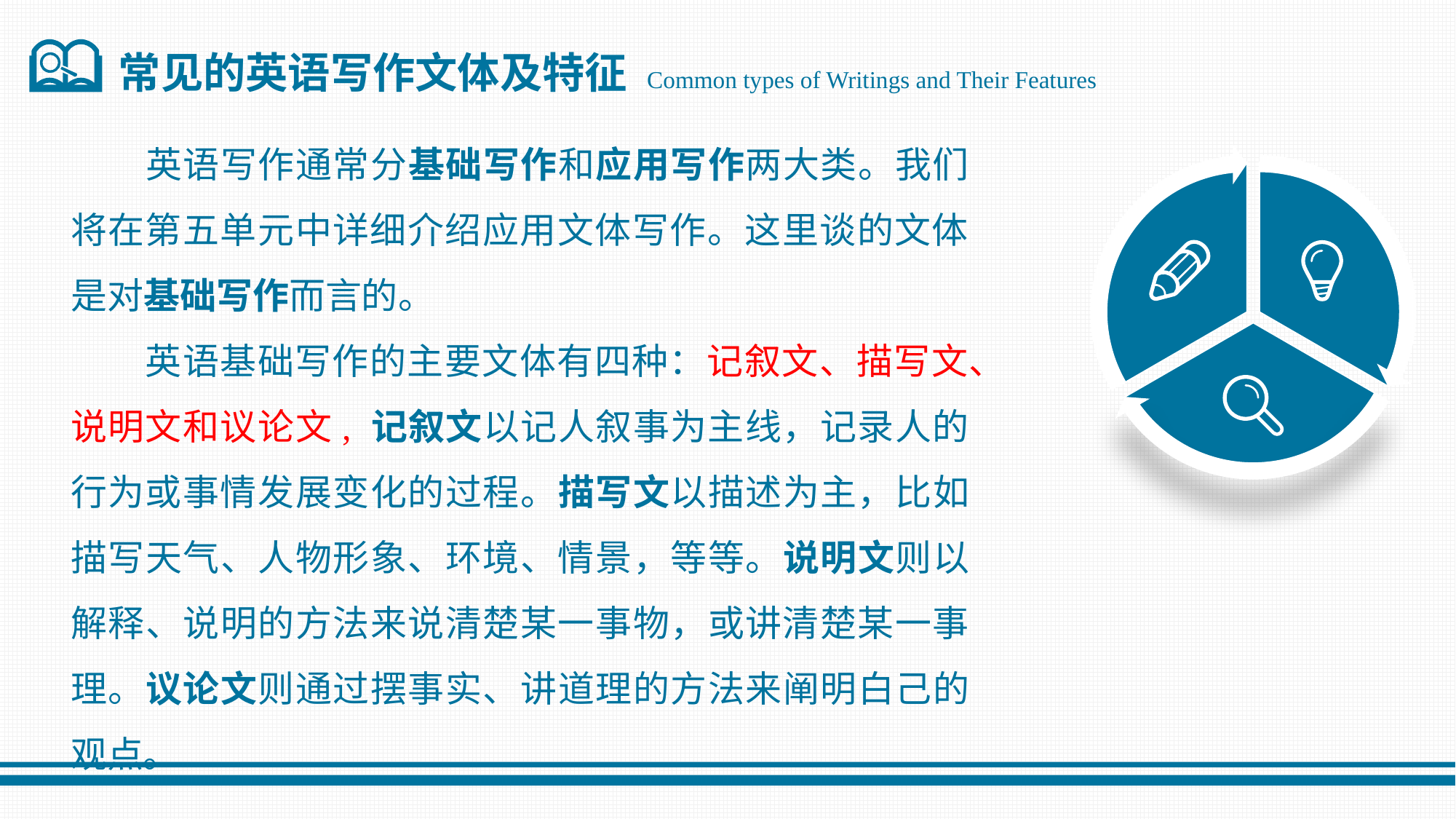

常见的英语写作文体及特征 Common types of Writings and Their Features

       英语写作通常分基础写作和应用写作两大类。我们将在第五单元中详细介绍应用文体写作。这里谈的文体是对基础写作而言的。
       英语基础写作的主要文体有四种：记叙文、描写文、说明文和议论文, 记叙文以记人叙事为主线，记录人的行为或事情发展变化的过程。描写文以描述为主，比如描写天气、人物形象、环境、情景，等等。说明文则以解释、说明的方法来说清楚某一事物，或讲清楚某一事理。议论文则通过摆事实、讲道理的方法来阐明白己的观点。